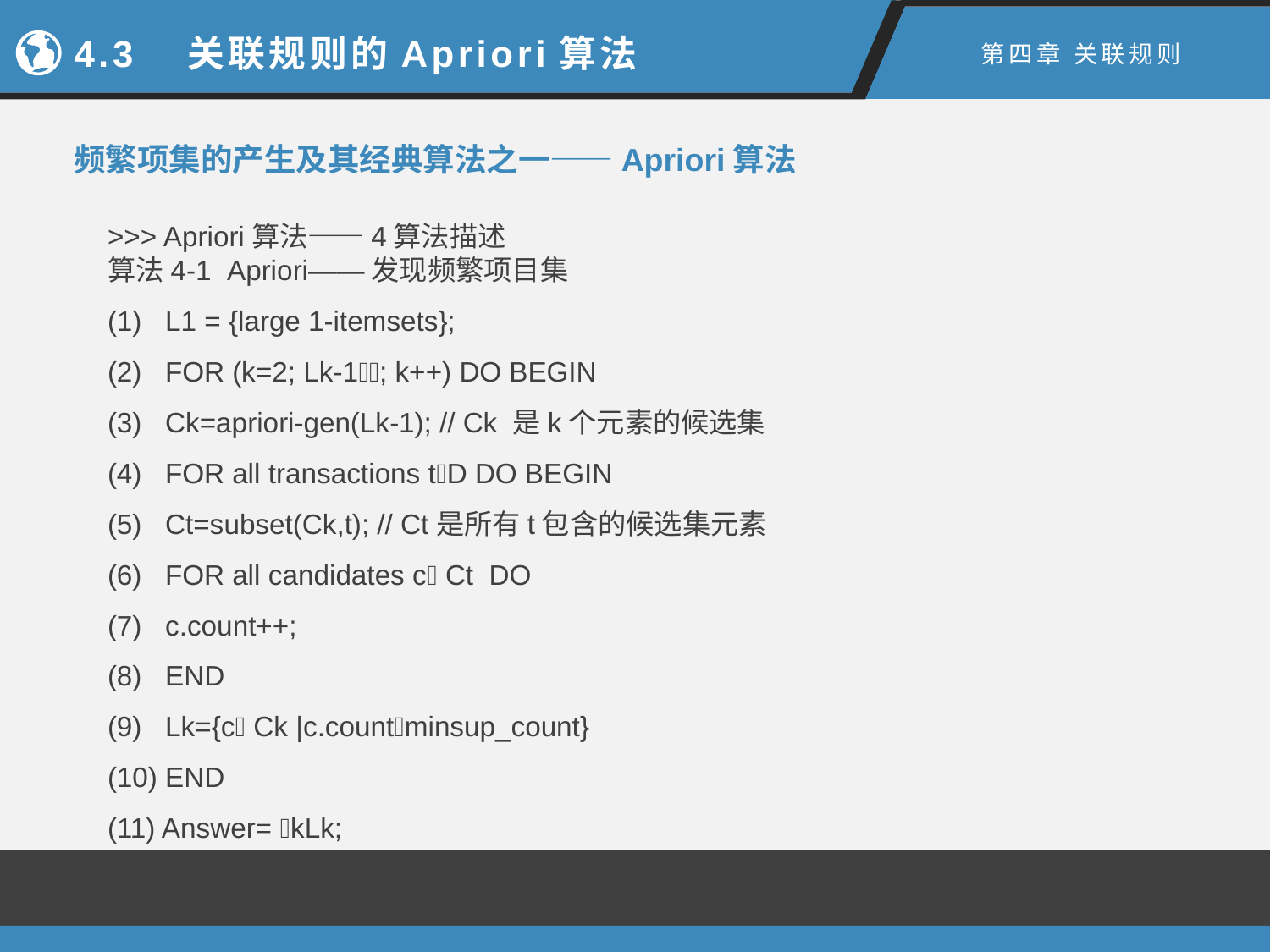

4.3　关联规则的Apriori算法

第四章 关联规则
频繁项集的产生及其经典算法之一——Apriori算法

>>> Apriori算法——4算法描述
算法4-1  Apriori——发现频繁项目集
(1)   L1 = {large 1-itemsets};
(2)   FOR (k=2; Lk-1≠Φ; k++) DO BEGIN
(3)   Ck=apriori-gen(Lk-1); // Ck 是k个元素的候选集
(4)   FOR all transactions t∈D DO BEGIN
(5)   Ct=subset(Ck,t); // Ct是所有t包含的候选集元素
(6)   FOR all candidates c∈ Ct  DO
(7)   c.count++;
(8)   END
(9)   Lk={c∈ Ck |c.count≥minsup_count}
(10) END
(11) Answer= ∪kLk;